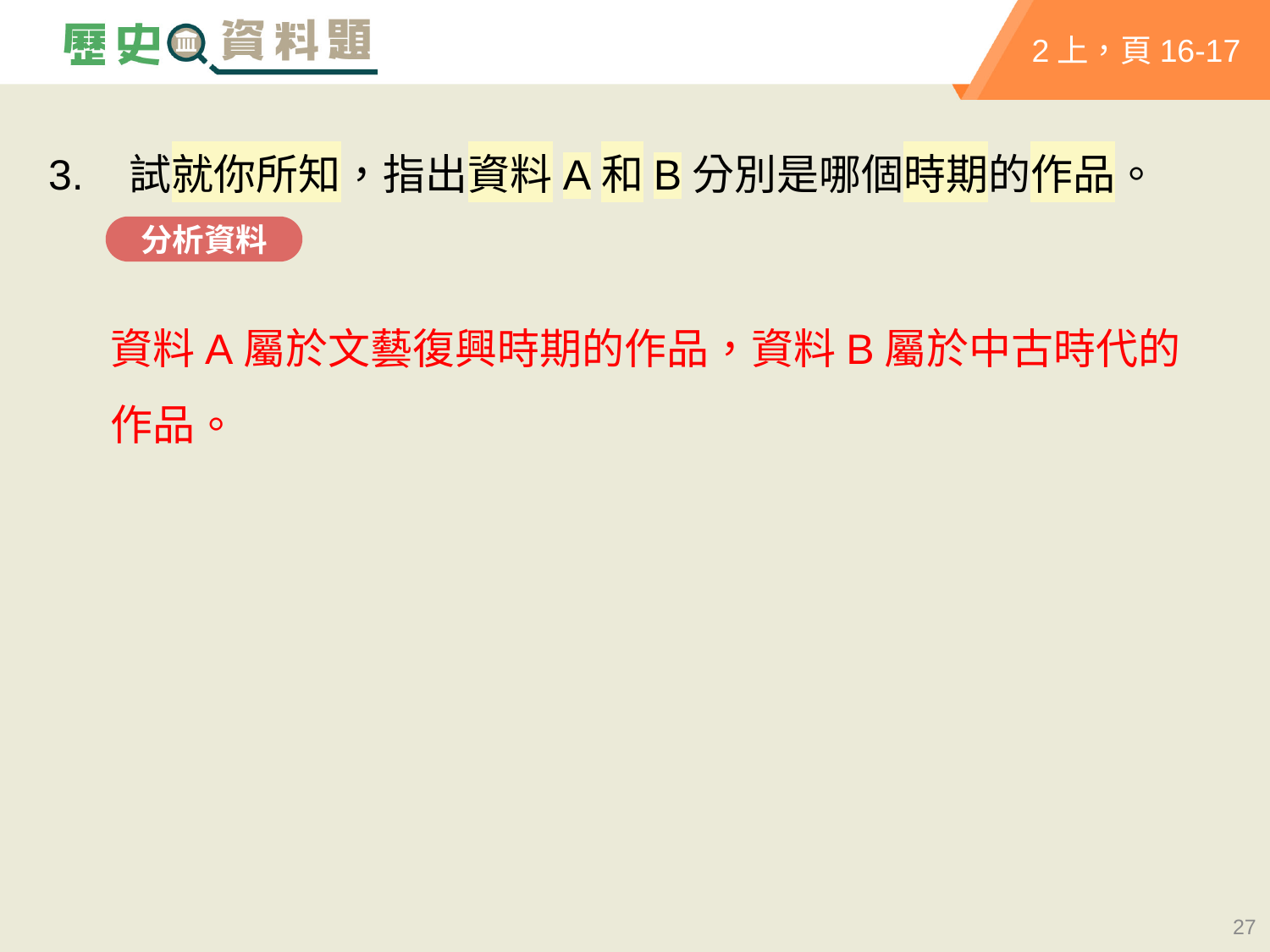

2上，頁16-17
3.   試就你所知，指出資料A和B分別是哪個時期的作品。

分析資料
資料A屬於文藝復興時期的作品，資料B屬於中古時代的作品。
27